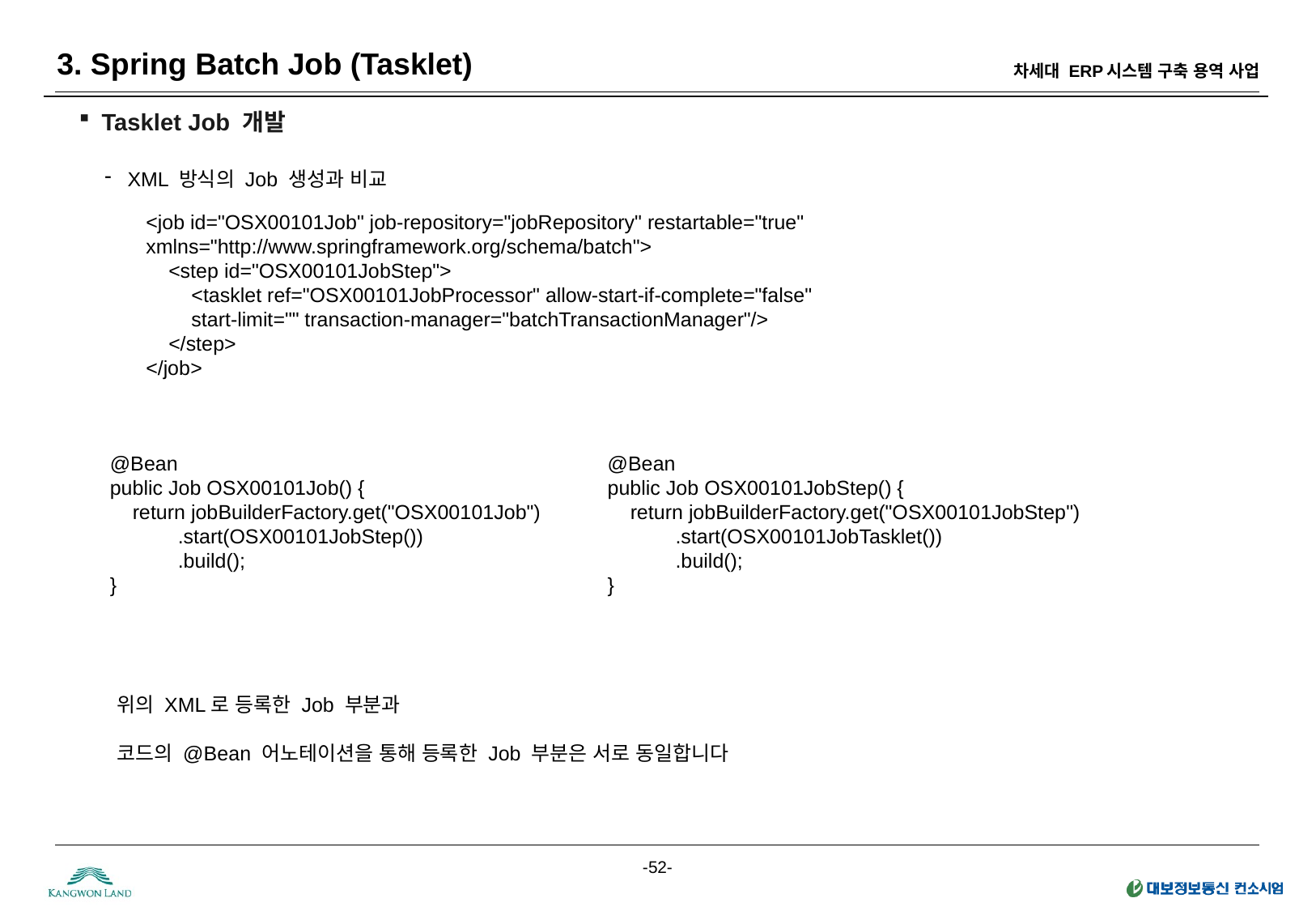

3. Spring Batch Job (Tasklet)
Tasklet Job 개발

XML 방식의 Job 생성과 비교
    <job id="OSX00101Job" job-repository="jobRepository" restartable="true"
    xmlns="http://www.springframework.org/schema/batch">
        <step id="OSX00101JobStep">
            <tasklet ref="OSX00101JobProcessor" allow-start-if-complete="false"
            start-limit="" transaction-manager="batchTransactionManager"/>
        </step>
    </job>
@Bean
public Job OSX00101JobStep() {
    return jobBuilderFactory.get("OSX00101JobStep")
            .start(OSX00101JobTasklet())
            .build();
}
@Bean
public Job OSX00101Job() {
    return jobBuilderFactory.get("OSX00101Job")
            .start(OSX00101JobStep())
            .build();
}
위의 XML로 등록한 Job 부분과
코드의 @Bean 어노테이션을 통해 등록한 Job 부분은 서로 동일합니다